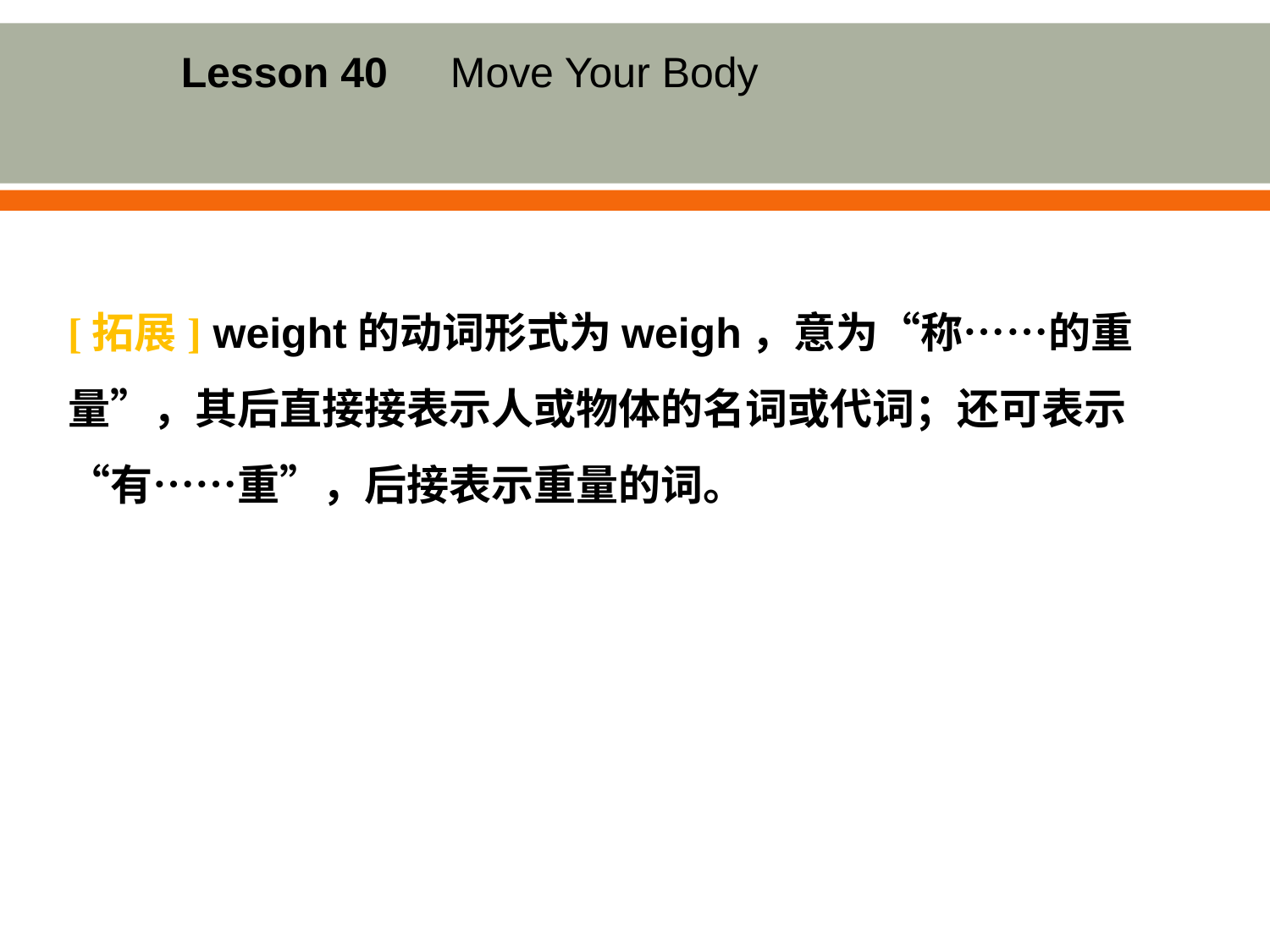

Lesson 40　Move Your Body
[拓展] weight的动词形式为weigh，意为“称……的重量”，其后直接接表示人或物体的名词或代词；还可表示“有……重”，后接表示重量的词。